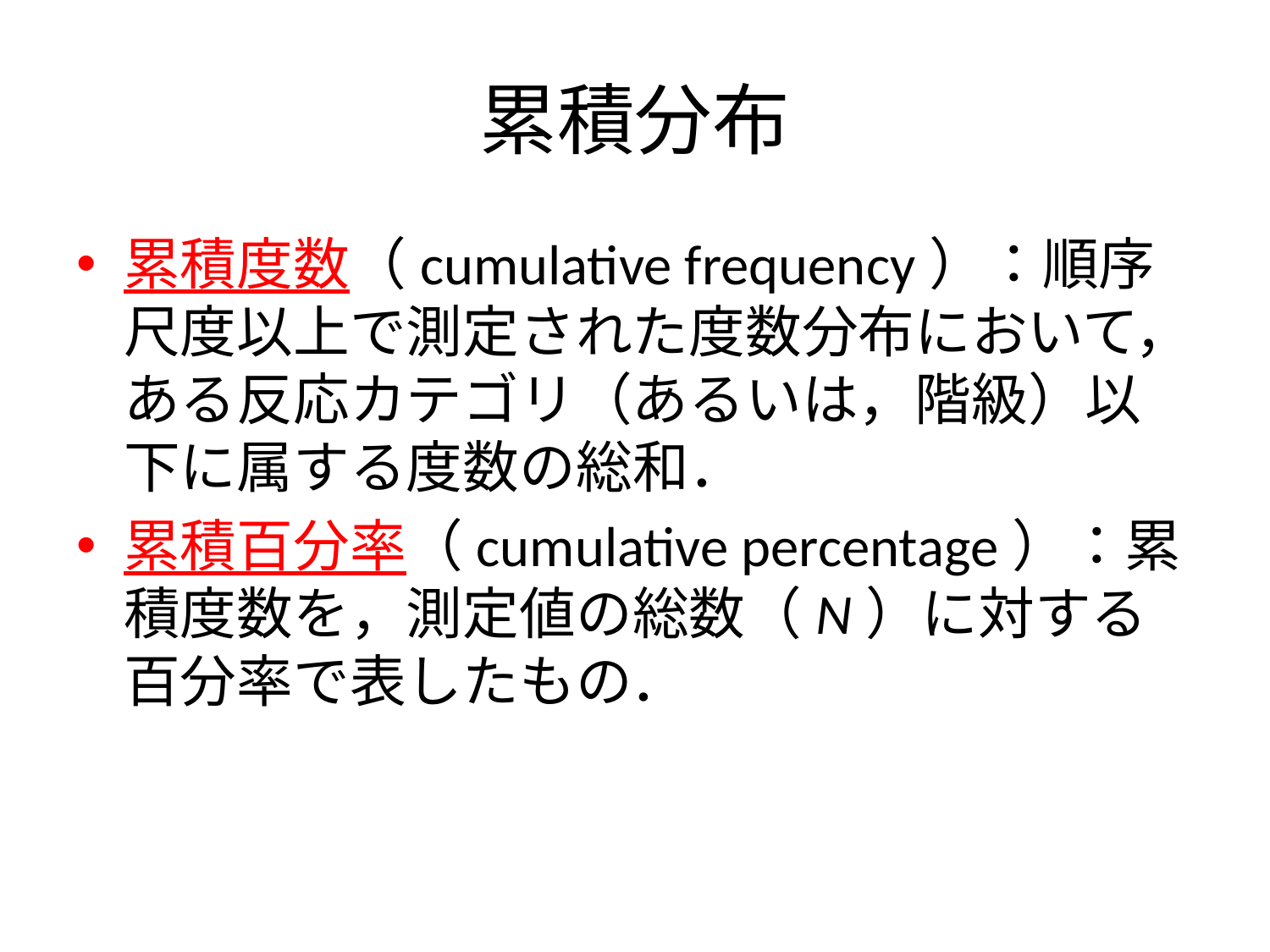

# 累積分布
累積度数（cumulative frequency）：順序尺度以上で測定された度数分布において，ある反応カテゴリ（あるいは，階級）以下に属する度数の総和．
累積百分率（cumulative percentage）：累積度数を，測定値の総数（N）に対する百分率で表したもの．